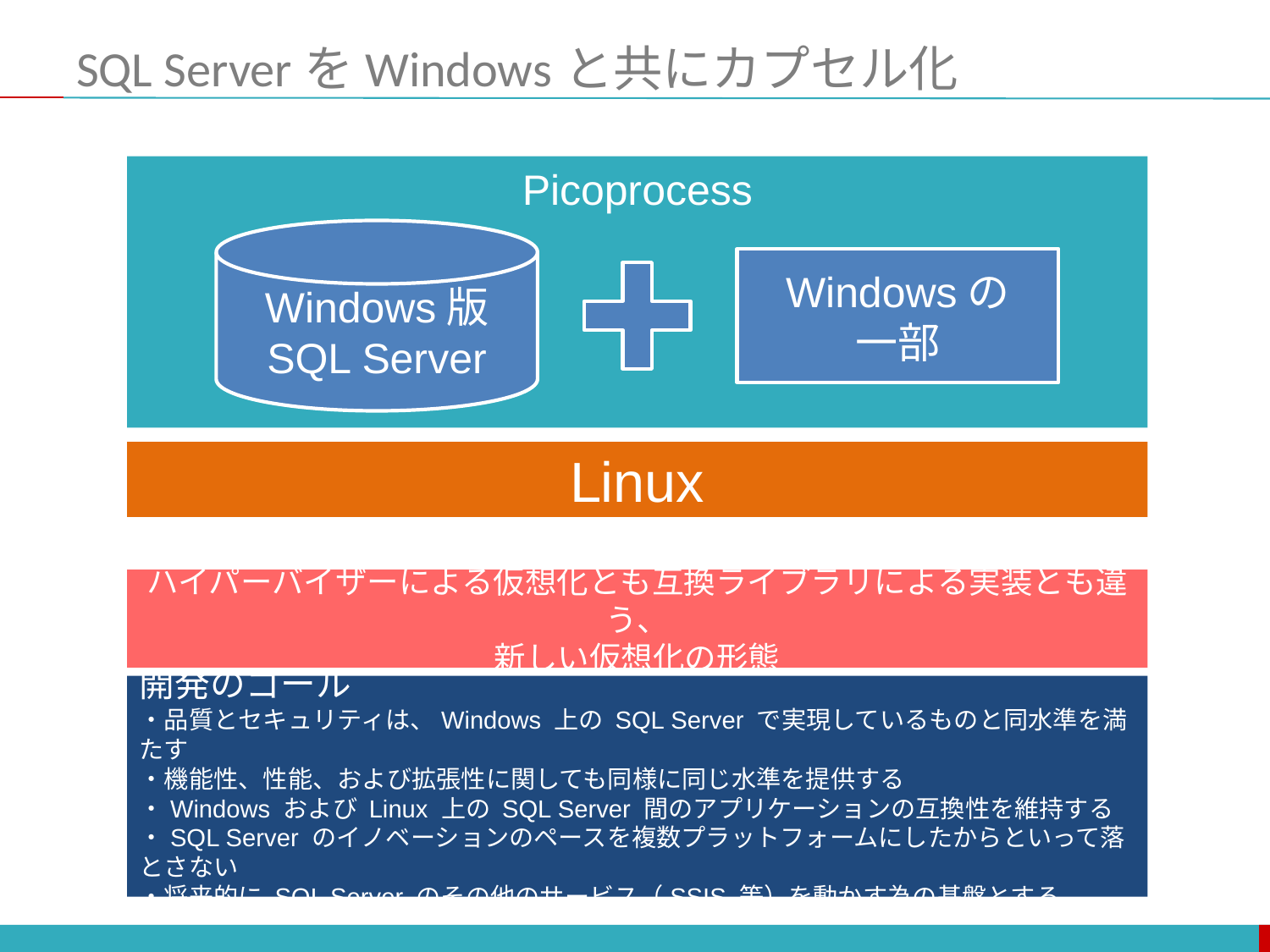

# SQL ServerをWindowsと共にカプセル化
Picoprocess
Windows版
SQL Server
Windowsの
一部

Linux
ハイパーバイザーによる仮想化とも互換ライブラリによる実装とも違う、
新しい仮想化の形態
開発のゴール
・品質とセキュリティは、Windows 上の SQL Server で実現しているものと同水準を満たす
・機能性、性能、および拡張性に関しても同様に同じ水準を提供する
・Windows および Linux 上の SQL Server 間のアプリケーションの互換性を維持する
・SQL Server のイノベーションのペースを複数プラットフォームにしたからといって落とさない
・将来的に SQL Server のその他のサービス（SSIS 等）を動かす為の基盤とする